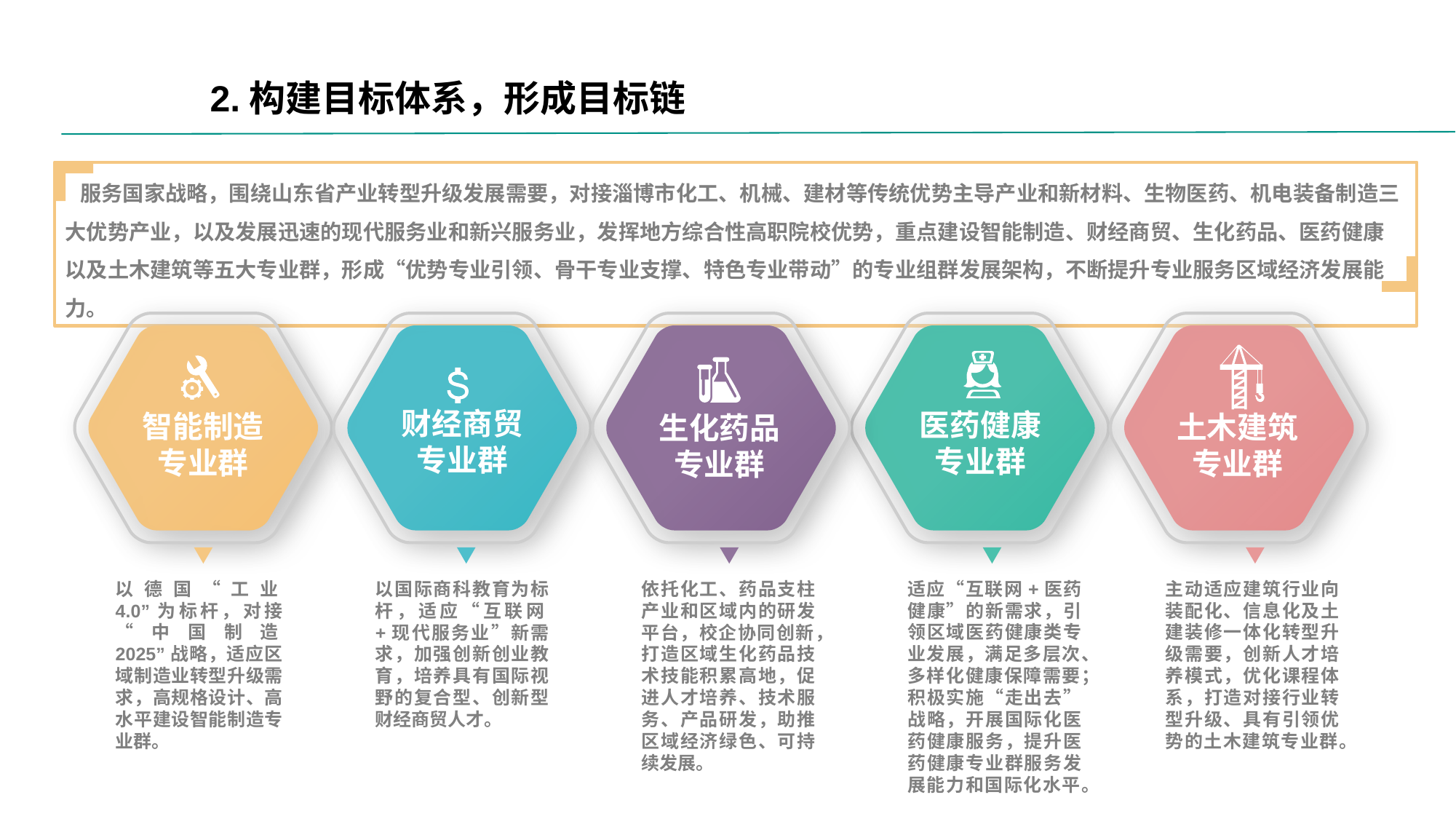

2.构建目标体系，形成目标链
  服务国家战略，围绕山东省产业转型升级发展需要，对接淄博市化工、机械、建材等传统优势主导产业和新材料、生物医药、机电装备制造三大优势产业，以及发展迅速的现代服务业和新兴服务业，发挥地方综合性高职院校优势，重点建设智能制造、财经商贸、生化药品、医药健康以及土木建筑等五大专业群，形成“优势专业引领、骨干专业支撑、特色专业带动”的专业组群发展架构，不断提升专业服务区域经济发展能力。

智能制造
专业群

财经商贸
专业群

生化药品
专业群

医药健康
专业群

土木建筑
专业群

以德国“工业4.0”为标杆，对接“中国制造2025”战略，适应区域制造业转型升级需求，高规格设计、高水平建设智能制造专业群。
以国际商科教育为标杆，适应“互联网+现代服务业”新需求，加强创新创业教育，培养具有国际视野的复合型、创新型财经商贸人才。
依托化工、药品支柱产业和区域内的研发平台，校企协同创新，打造区域生化药品技术技能积累高地，促进人才培养、技术服务、产品研发，助推区域经济绿色、可持续发展。
适应“互联网+医药健康”的新需求，引领区域医药健康类专业发展，满足多层次、多样化健康保障需要；积极实施“走出去”战略，开展国际化医药健康服务，提升医药健康专业群服务发展能力和国际化水平。
主动适应建筑行业向装配化、信息化及土建装修一体化转型升级需要，创新人才培养模式，优化课程体系，打造对接行业转型升级、具有引领优势的土木建筑专业群。